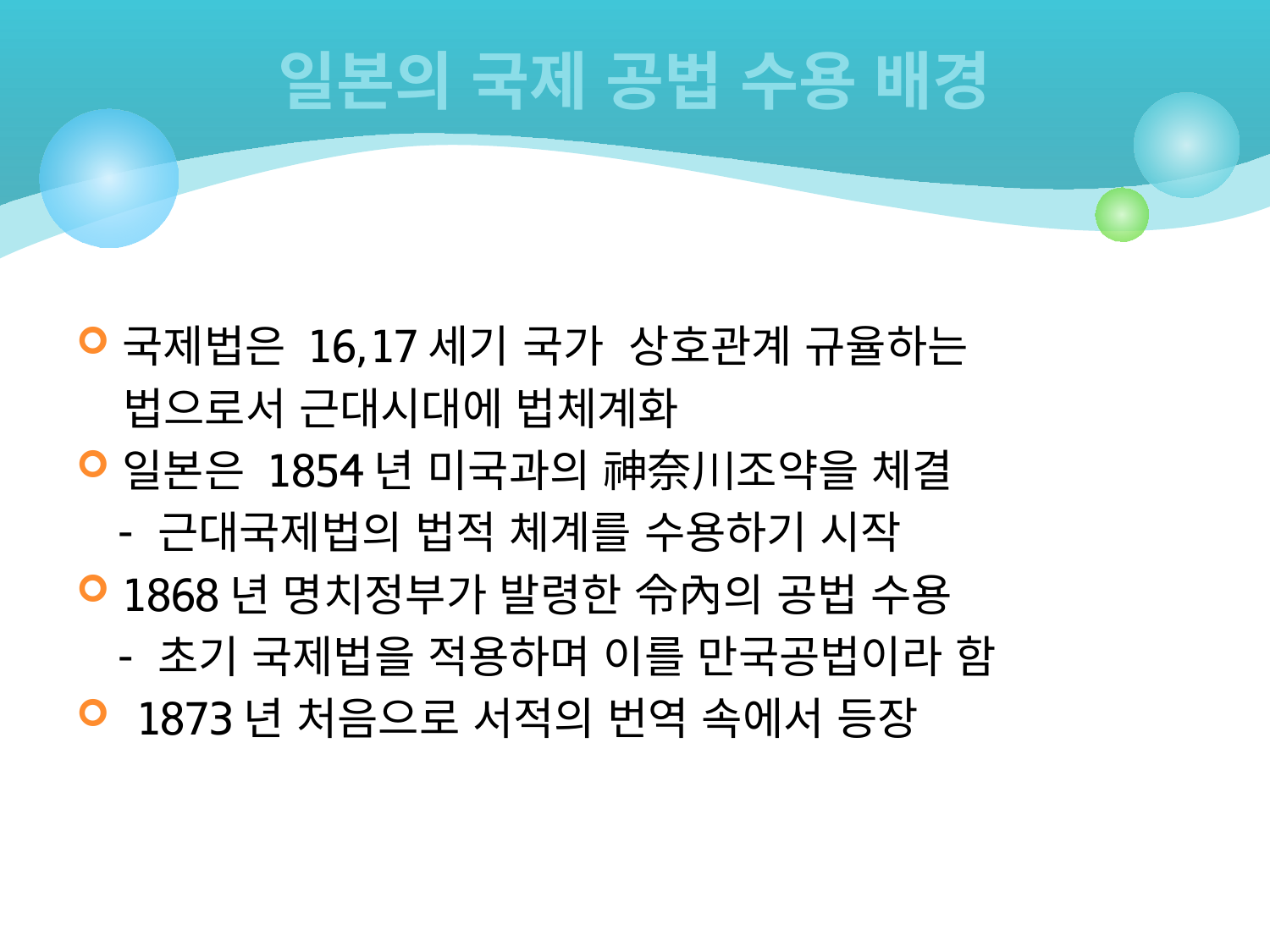

# 일본의 국제 공법 수용 배경

국제법은 16,17세기 국가  상호관계 규율하는
   법으로서 근대시대에 법체계화
일본은 1854년 미국과의 神奈川조약을 체결
   - 근대국제법의 법적 체계를 수용하기 시작
1868년 명치정부가 발령한 令內의 공법 수용
   - 초기 국제법을 적용하며 이를 만국공법이라 함
 1873년 처음으로 서적의 번역 속에서 등장